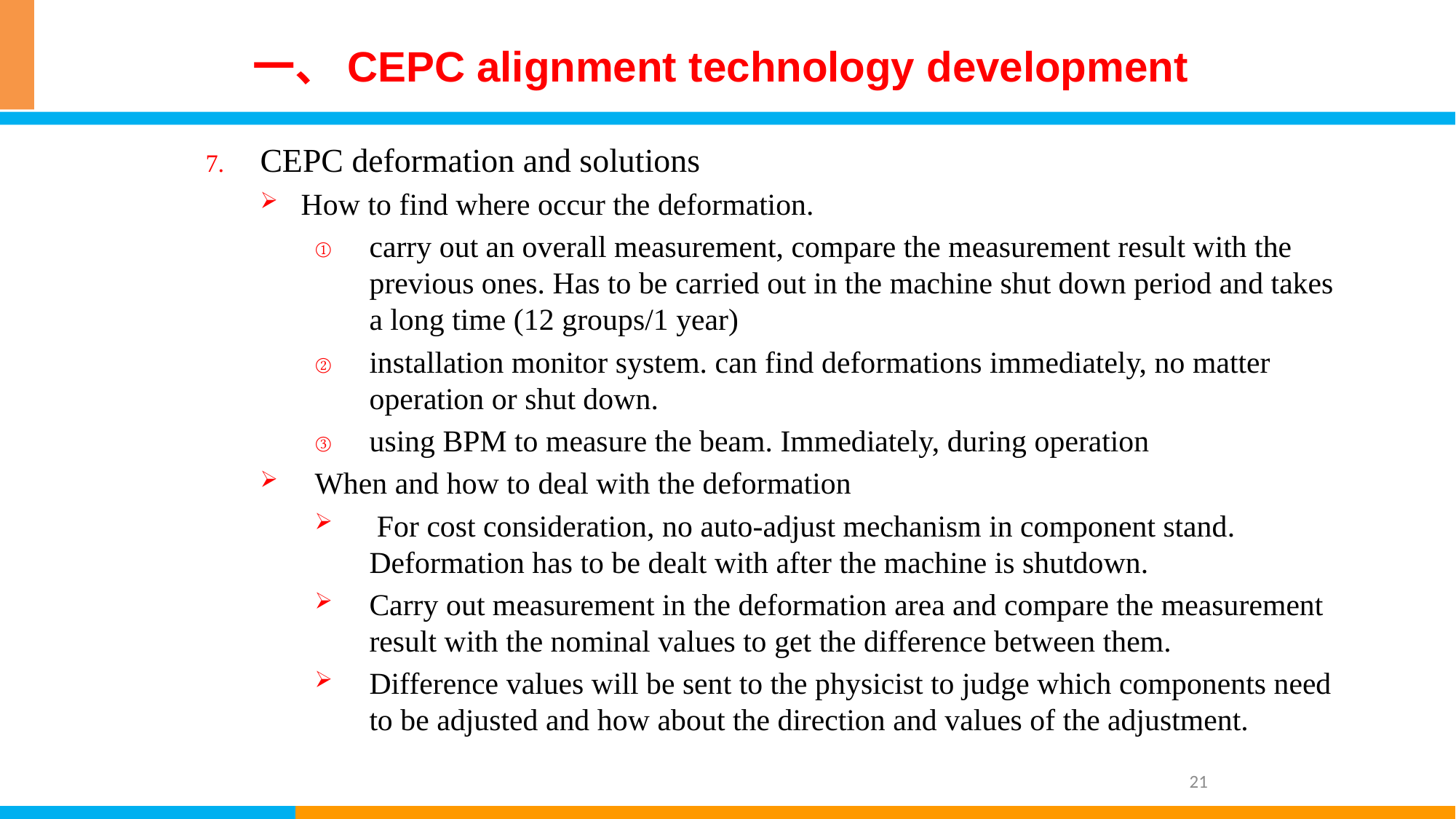

# 一、CEPC alignment technology development
CEPC deformation and solutions
How to find where occur the deformation.
carry out an overall measurement, compare the measurement result with the previous ones. Has to be carried out in the machine shut down period and takes a long time (12 groups/1 year)
installation monitor system. can find deformations immediately, no matter operation or shut down.
using BPM to measure the beam. Immediately, during operation
When and how to deal with the deformation
 For cost consideration, no auto-adjust mechanism in component stand. Deformation has to be dealt with after the machine is shutdown.
Carry out measurement in the deformation area and compare the measurement result with the nominal values to get the difference between them.
Difference values will be sent to the physicist to judge which components need to be adjusted and how about the direction and values of the adjustment.
21